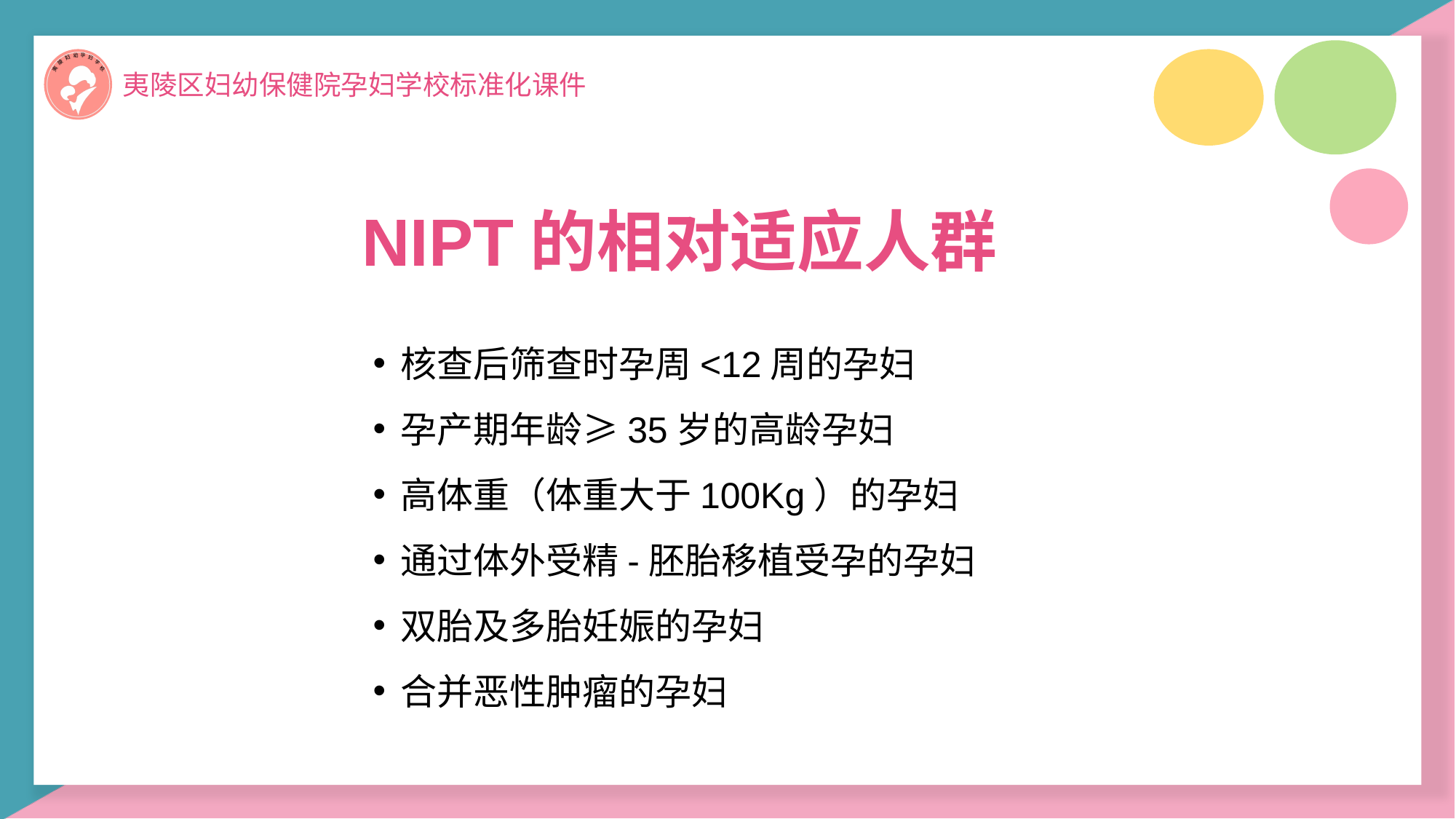

NIPT的相对适应人群
# 核查后筛查时孕周<12周的孕妇
孕产期年龄≥35岁的高龄孕妇
高体重（体重大于100Kg）的孕妇
通过体外受精-胚胎移植受孕的孕妇
双胎及多胎妊娠的孕妇
合并恶性肿瘤的孕妇